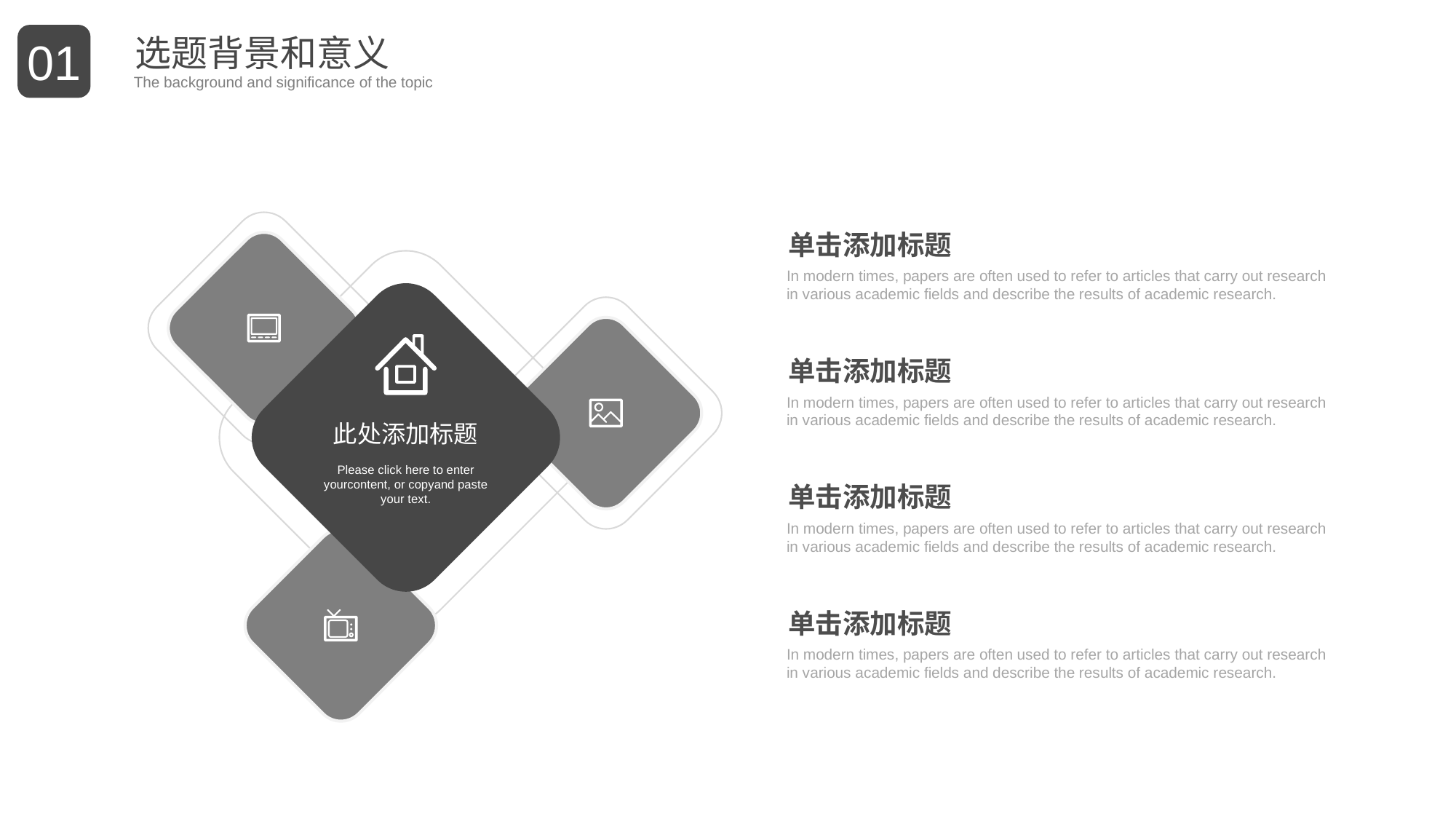

选题背景和意义
The background and significance of the topic
01
单击添加标题
In modern times, papers are often used to refer to articles that carry out research in various academic fields and describe the results of academic research.

单击添加标题
In modern times, papers are often used to refer to articles that carry out research in various academic fields and describe the results of academic research.

此处添加标题
Please click here to enter
 yourcontent, or copyand paste
your text.
单击添加标题
In modern times, papers are often used to refer to articles that carry out research in various academic fields and describe the results of academic research.

单击添加标题
In modern times, papers are often used to refer to articles that carry out research in various academic fields and describe the results of academic research.